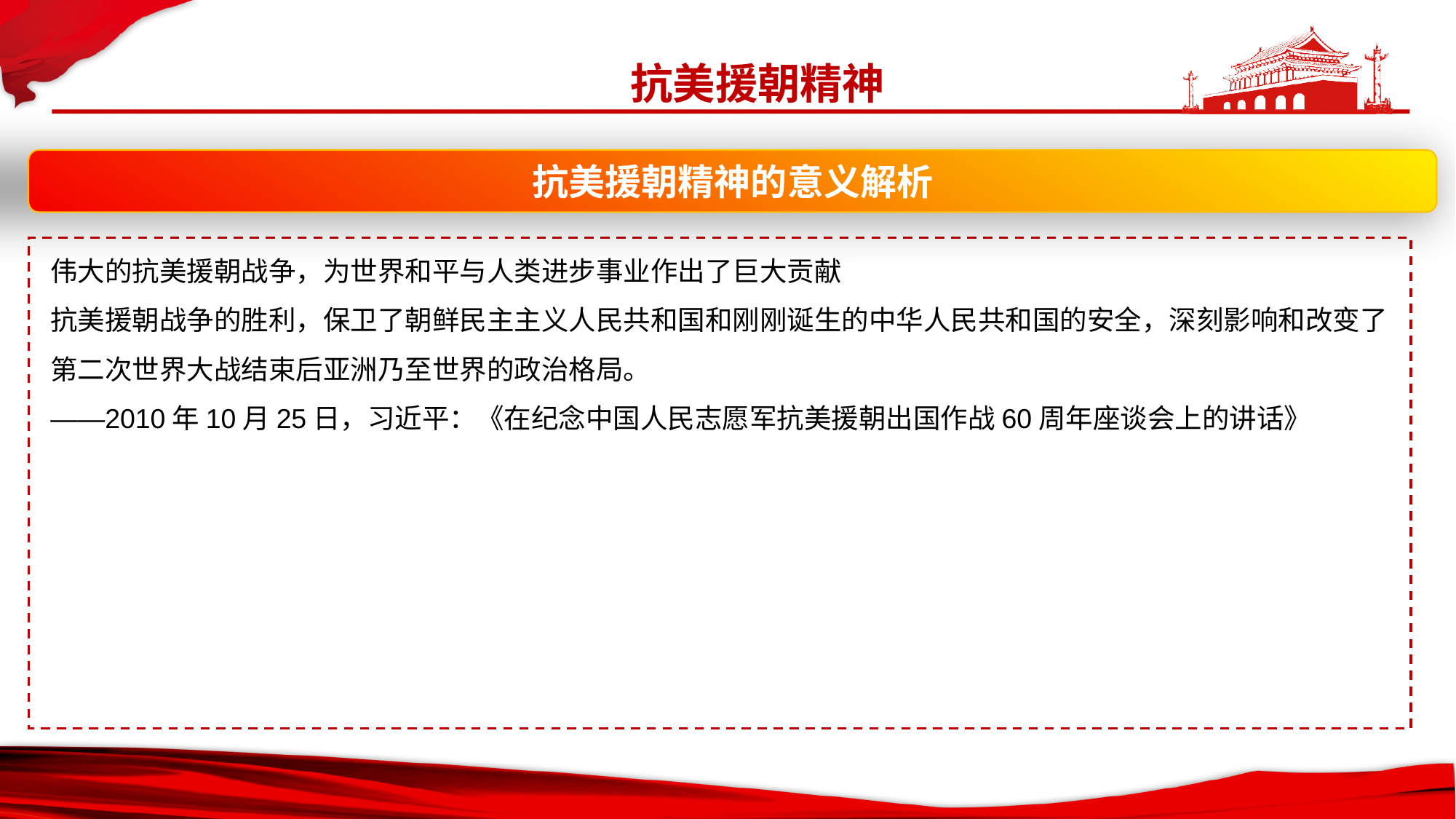

抗美援朝精神
抗美援朝精神的意义解析
伟大的抗美援朝战争，为世界和平与人类进步事业作出了巨大贡献
抗美援朝战争的胜利，保卫了朝鲜民主主义人民共和国和刚刚诞生的中华人民共和国的安全，深刻影响和改变了第二次世界大战结束后亚洲乃至世界的政治格局。
——2010年10月25日，习近平：《在纪念中国人民志愿军抗美援朝出国作战60周年座谈会上的讲话》